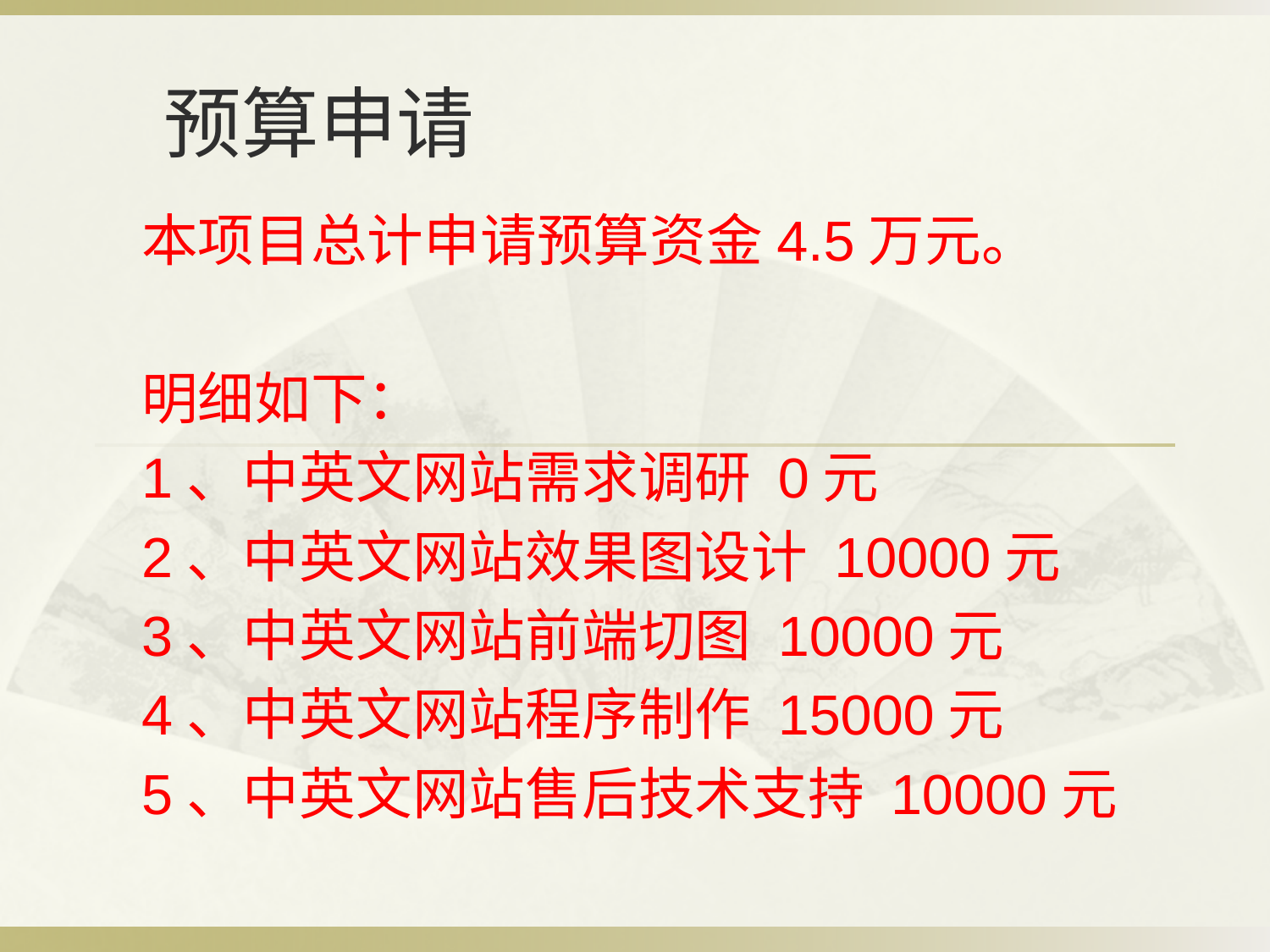

# 预算申请
本项目总计申请预算资金4.5万元。

明细如下：
1、中英文网站需求调研 0元
2、中英文网站效果图设计 10000元
3、中英文网站前端切图 10000元
4、中英文网站程序制作 15000元
5、中英文网站售后技术支持 10000元